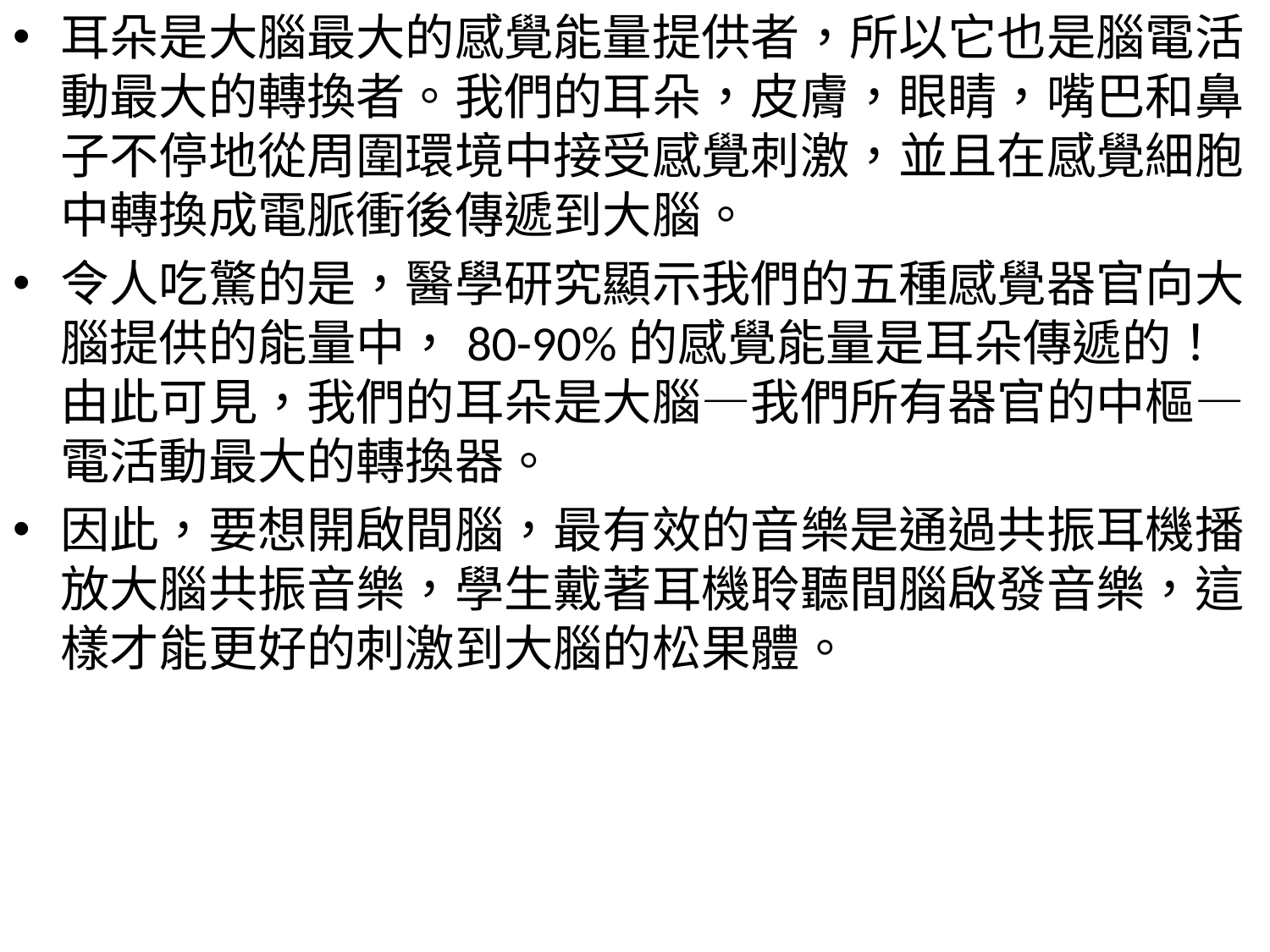

耳朵是大腦最大的感覺能量提供者，所以它也是腦電活動最大的轉換者。我們的耳朵，皮膚，眼睛，嘴巴和鼻子不停地從周圍環境中接受感覺刺激，並且在感覺細胞中轉換成電脈衝後傳遞到大腦。
令人吃驚的是，醫學研究顯示我們的五種感覺器官向大腦提供的能量中，80-90%的感覺能量是耳朵傳遞的！由此可見，我們的耳朵是大腦—我們所有器官的中樞—電活動最大的轉換器。
因此，要想開啟間腦，最有效的音樂是通過共振耳機播放大腦共振音樂，學生戴著耳機聆聽間腦啟發音樂，這樣才能更好的刺激到大腦的松果體。